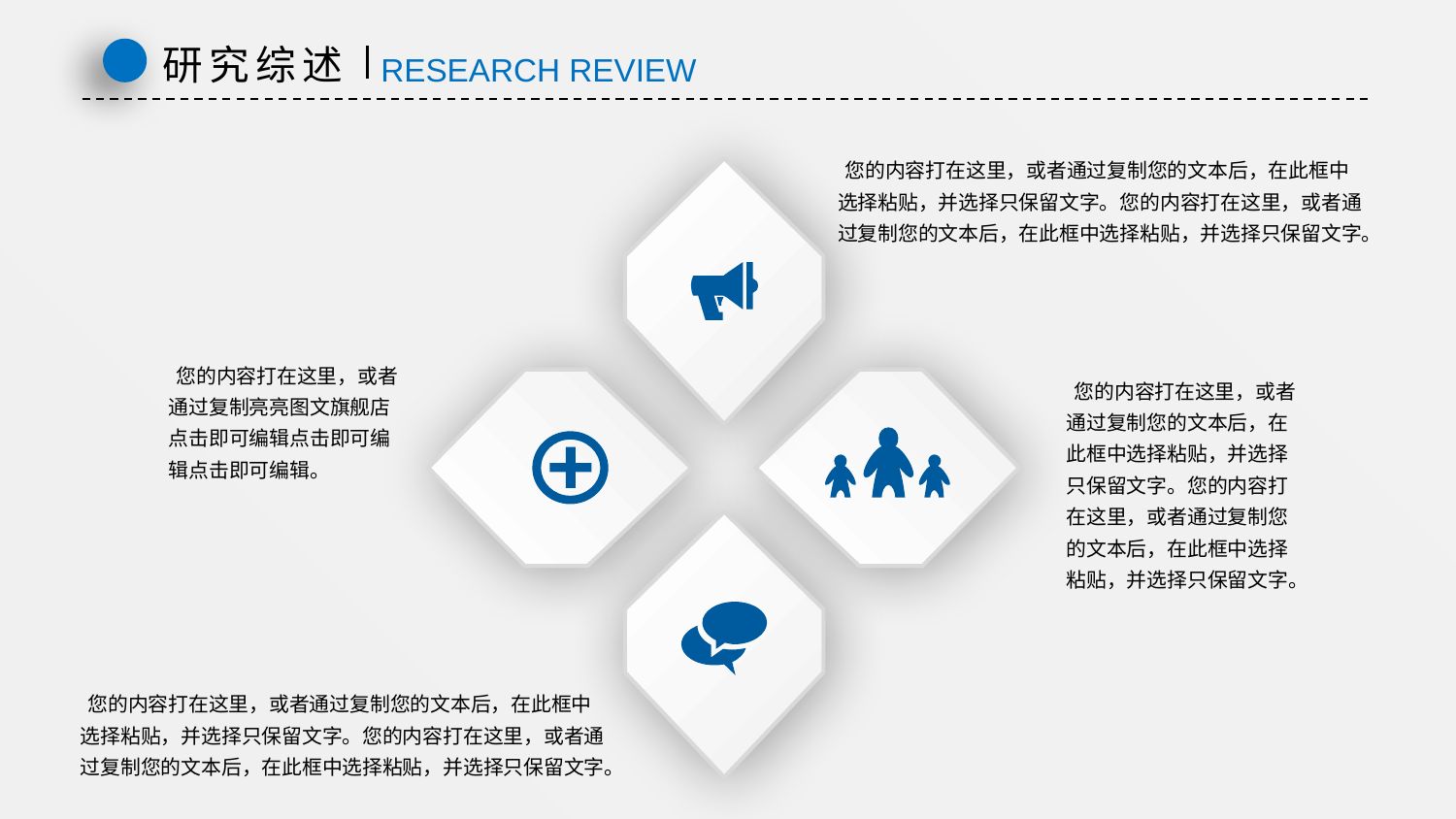

研究综述

RESEARCH REVIEW
 您的内容打在这里，或者通过复制您的文本后，在此框中选择粘贴，并选择只保留文字。您的内容打在这里，或者通过复制您的文本后，在此框中选择粘贴，并选择只保留文字。

 您的内容打在这里，或者通过复制亮亮图文旗舰店  点击即可编辑点击即可编辑点击即可编辑。
 您的内容打在这里，或者通过复制您的文本后，在此框中选择粘贴，并选择只保留文字。您的内容打在这里，或者通过复制您的文本后，在此框中选择粘贴，并选择只保留文字。

 您的内容打在这里，或者通过复制您的文本后，在此框中选择粘贴，并选择只保留文字。您的内容打在这里，或者通过复制您的文本后，在此框中选择粘贴，并选择只保留文字。
延时符